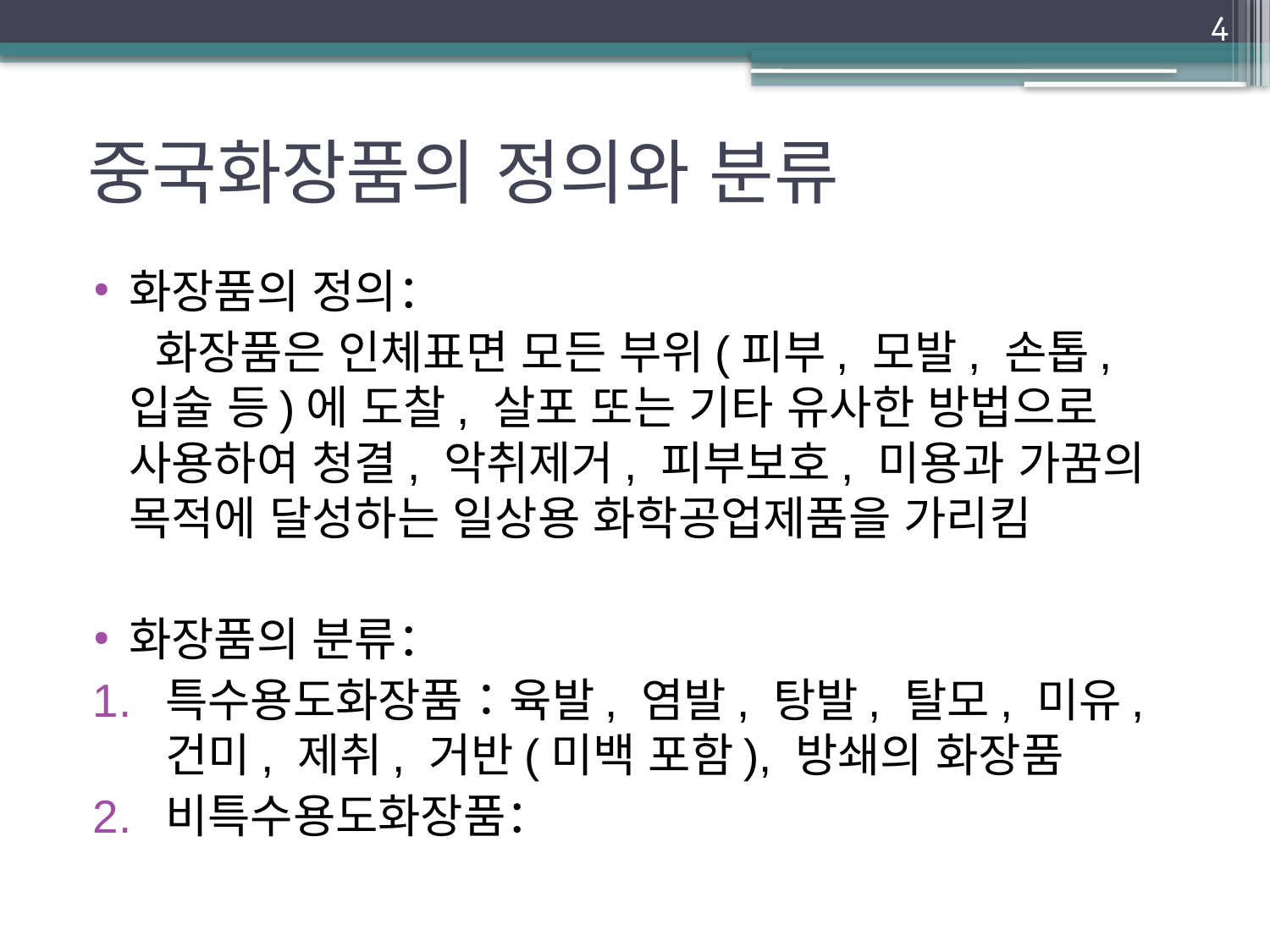

4
# 중국화장품의 정의와 분류
화장품의 정의：
     화장품은 인체표면 모든 부위(피부, 모발, 손톱, 입술 등)에 도찰, 살포 또는 기타 유사한 방법으로 사용하여 청결, 악취제거, 피부보호, 미용과 가꿈의 목적에 달성하는 일상용 화학공업제품을 가리킴

화장품의 분류：
특수용도화장품：육발, 염발, 탕발, 탈모, 미유, 건미, 제취, 거반(미백 포함), 방쇄의 화장품
비특수용도화장품：